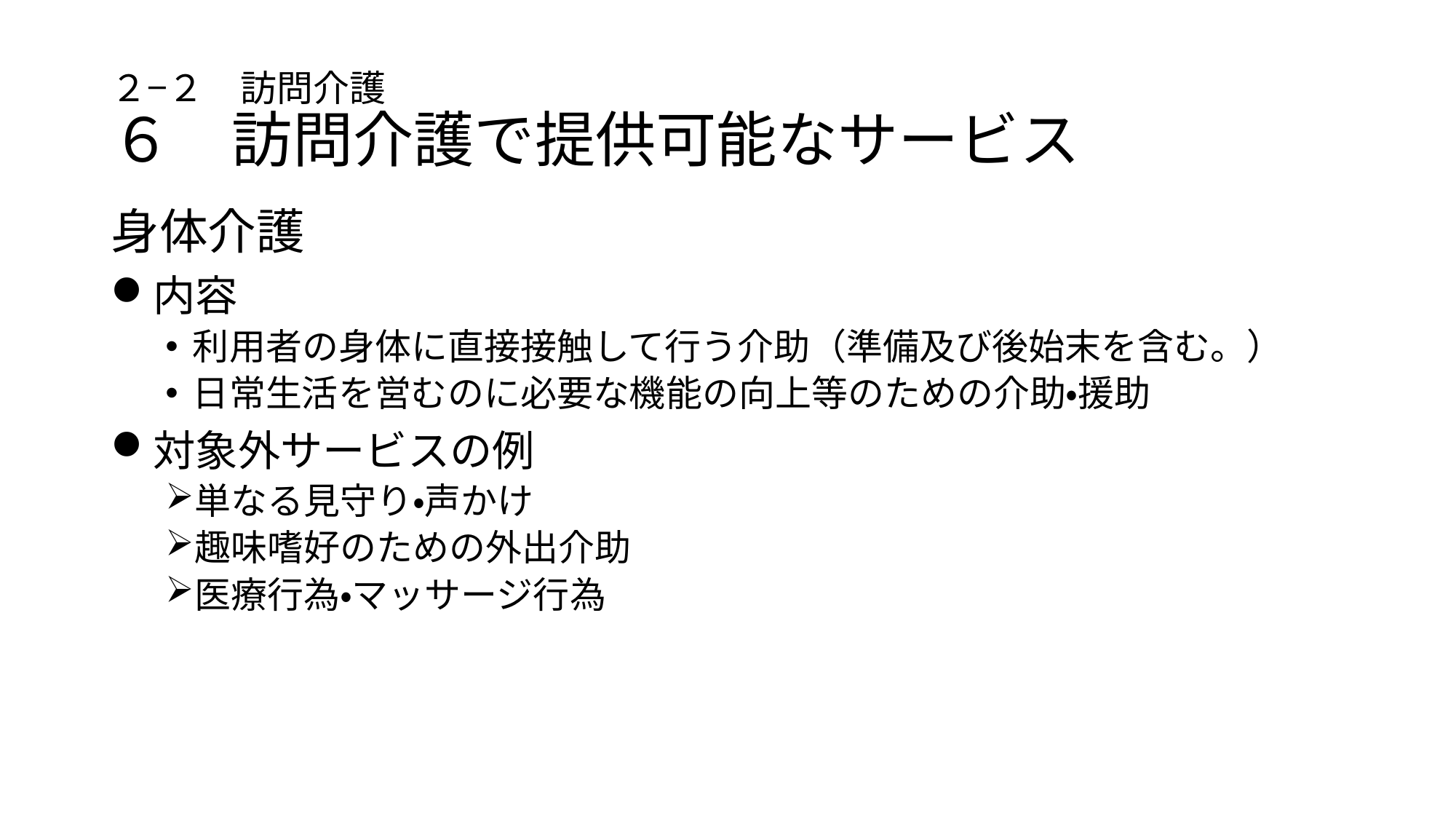

# ２−２　訪問介護 ６　訪問介護で提供可能なサービス
身体介護
内容
利用者の身体に直接接触して行う介助（準備及び後始末を含む。）
日常生活を営むのに必要な機能の向上等のための介助・援助
対象外サービスの例
単なる見守り・声かけ
趣味嗜好のための外出介助
医療行為・マッサージ行為